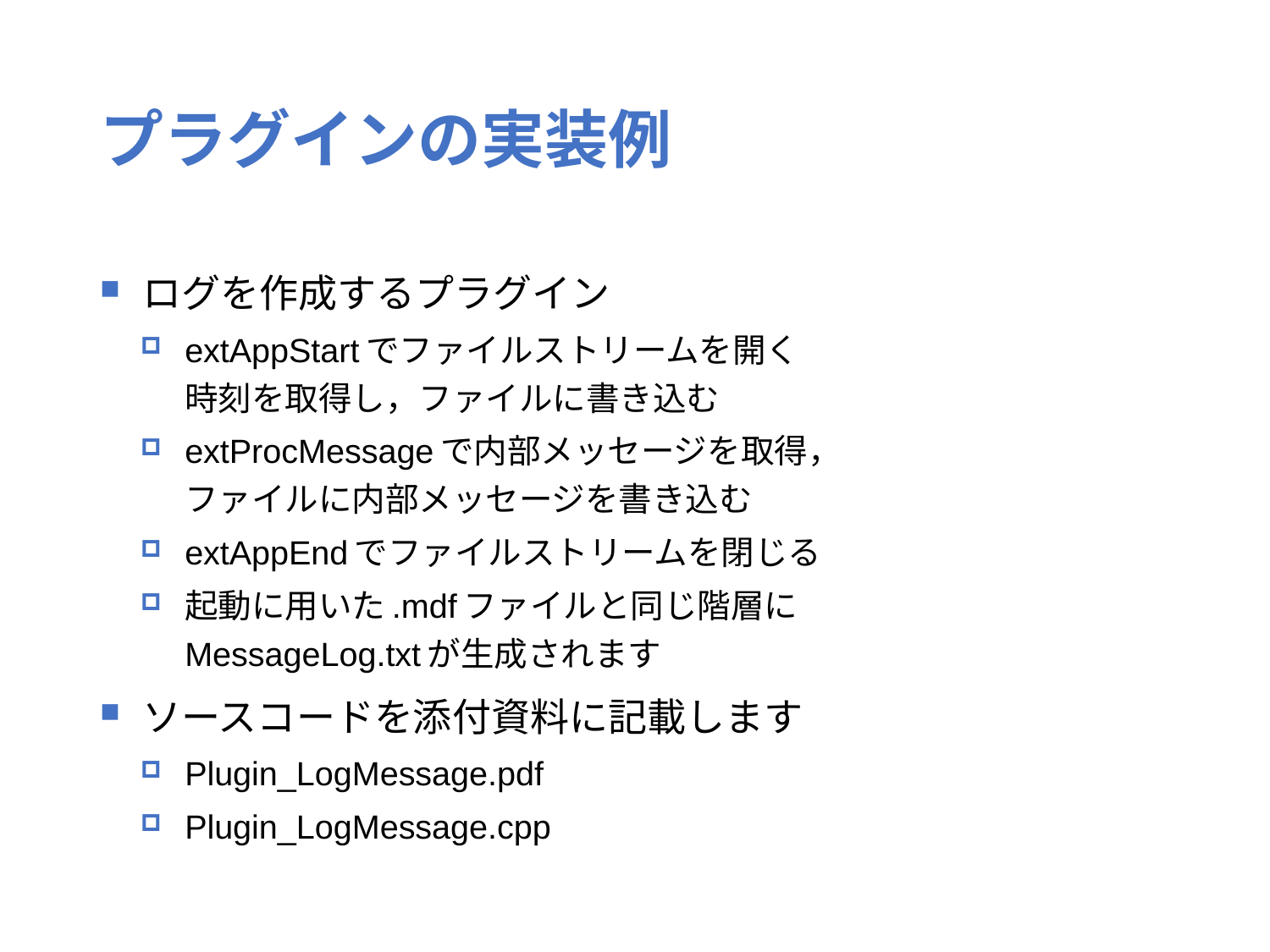

# プラグインの実装例
ログを作成するプラグイン
extAppStartでファイルストリームを開く
時刻を取得し，ファイルに書き込む
extProcMessageで内部メッセージを取得，
ファイルに内部メッセージを書き込む
extAppEndでファイルストリームを閉じる
起動に用いた.mdfファイルと同じ階層に
MessageLog.txtが生成されます
ソースコードを添付資料に記載します
Plugin_LogMessage.pdf
Plugin_LogMessage.cpp